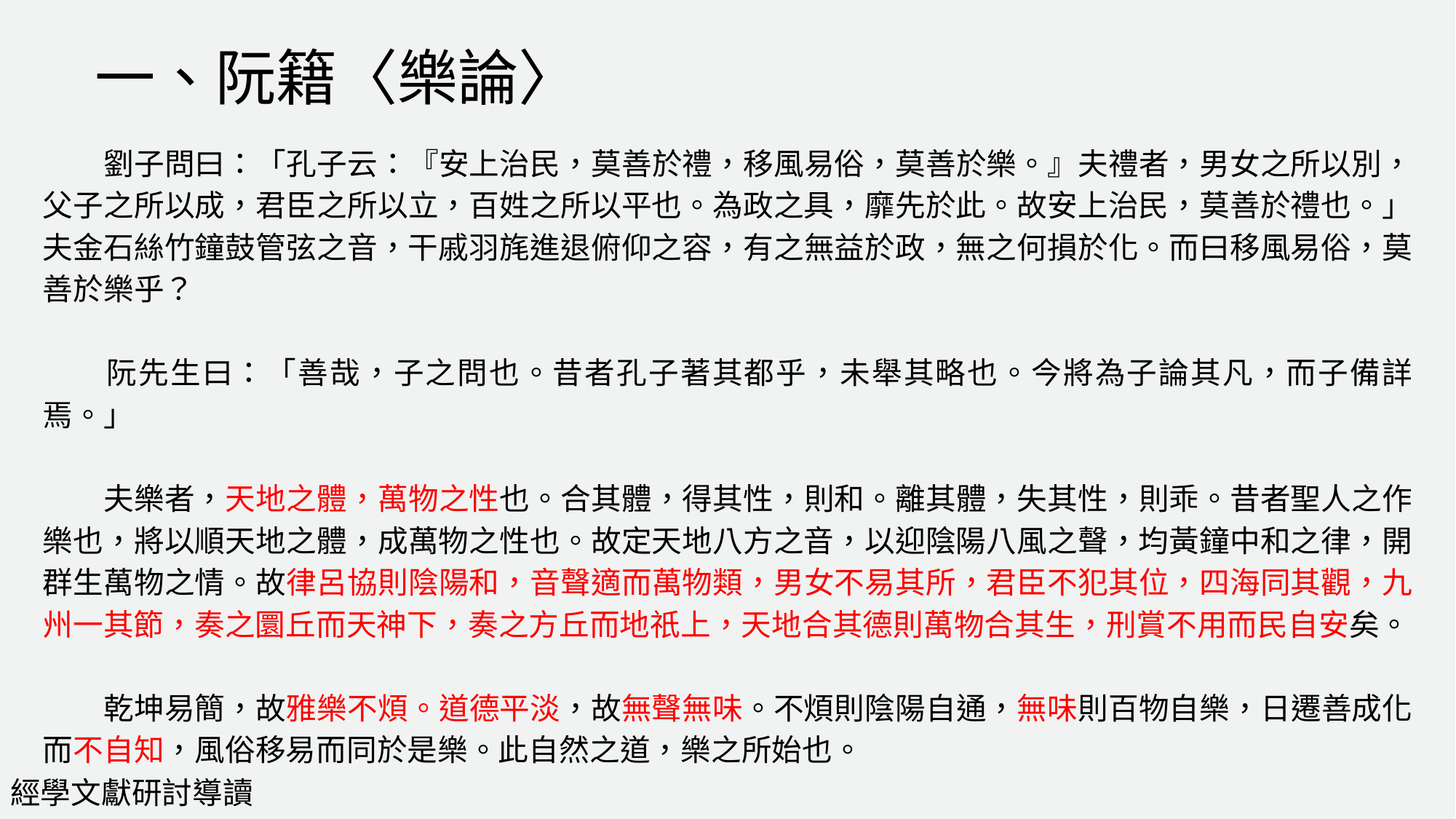

一、阮籍〈樂論〉
　　劉子問曰：「孔子云：『安上治民，莫善於禮，移風易俗，莫善於樂。』夫禮者，男女之所以別，父子之所以成，君臣之所以立，百姓之所以平也。為政之具，靡先於此。故安上治民，莫善於禮也。」夫金石絲竹鐘鼓管弦之音，干戚羽旄進退俯仰之容，有之無益於政，無之何損於化。而曰移風易俗，莫善於樂乎？

　　阮先生曰：「善哉，子之問也。昔者孔子著其都乎，未舉其略也。今將為子論其凡，而子備詳焉。」

　　夫樂者，天地之體，萬物之性也。合其體，得其性，則和。離其體，失其性，則乖。昔者聖人之作樂也，將以順天地之體，成萬物之性也。故定天地八方之音，以迎陰陽八風之聲，均黃鐘中和之律，開群生萬物之情。故律呂協則陰陽和，音聲適而萬物類，男女不易其所，君臣不犯其位，四海同其觀，九州一其節，奏之圜丘而天神下，奏之方丘而地祇上，天地合其德則萬物合其生，刑賞不用而民自安矣。

　　乾坤易簡，故雅樂不煩。道德平淡，故無聲無味。不煩則陰陽自通，無味則百物自樂，日遷善成化而不自知，風俗移易而同於是樂。此自然之道，樂之所始也。